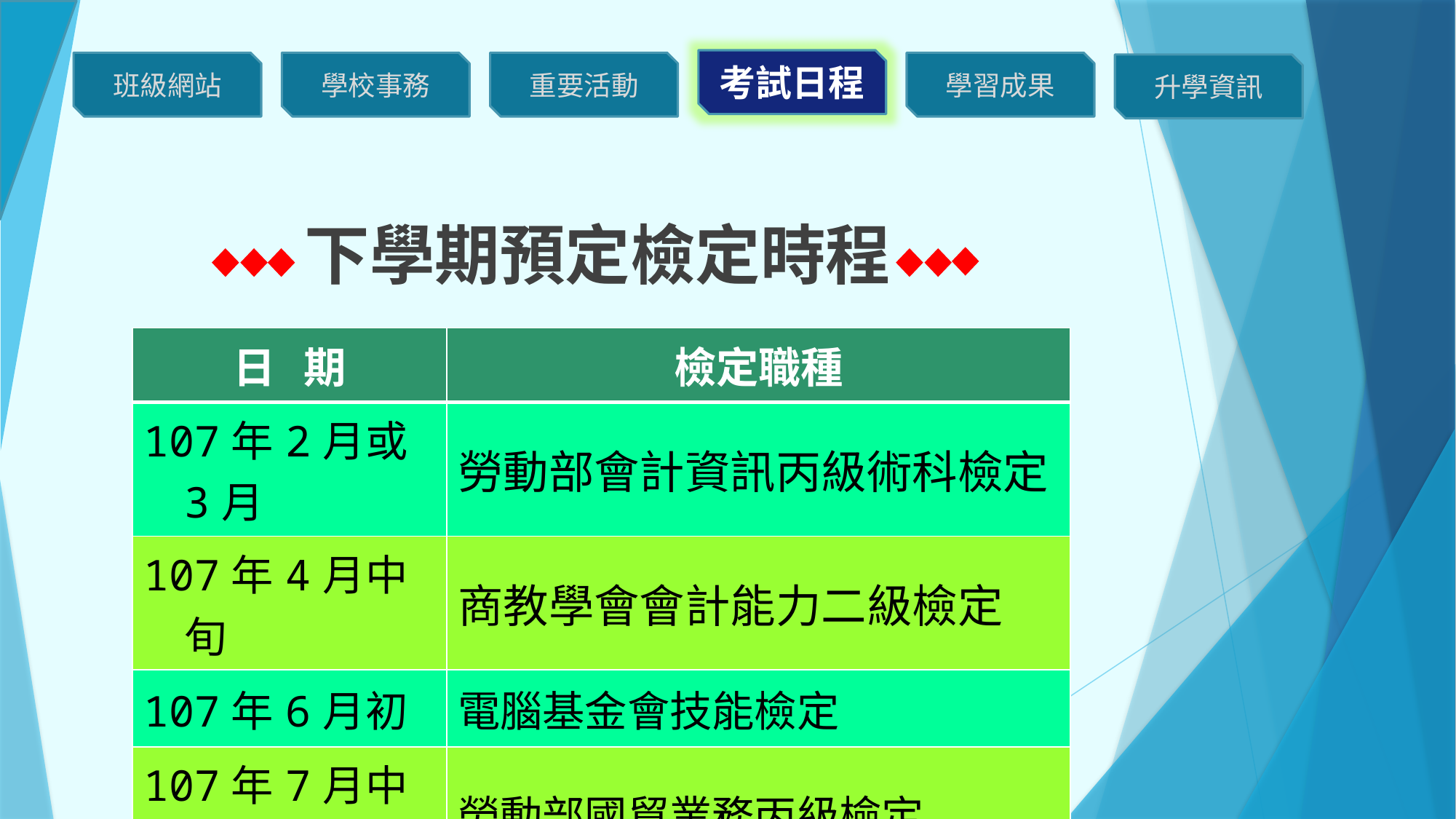

下學期預定檢定時程

| 日 期 | 檢定職種 |
| --- | --- |
| 107年2月或3月 | 勞動部會計資訊丙級術科檢定 |
| 107年4月中旬 | 商教學會會計能力二級檢定 |
| 107年6月初 | 電腦基金會技能檢定 |
| 107年7月中旬 | 勞動部國貿業務丙級檢定 |